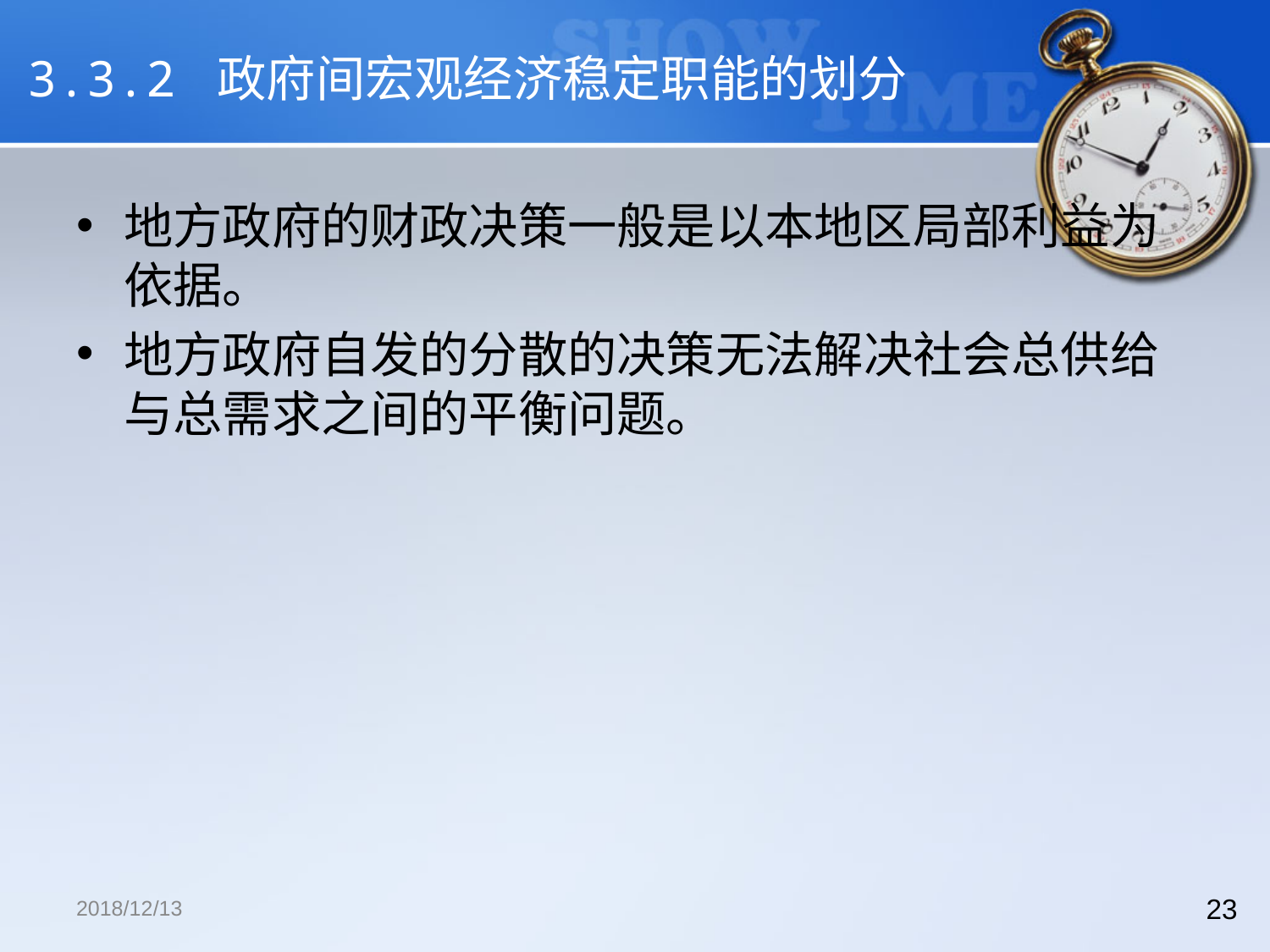

# 3.3.2 政府间宏观经济稳定职能的划分
地方政府的财政决策一般是以本地区局部利益为依据。
地方政府自发的分散的决策无法解决社会总供给与总需求之间的平衡问题。
2018/12/13
23